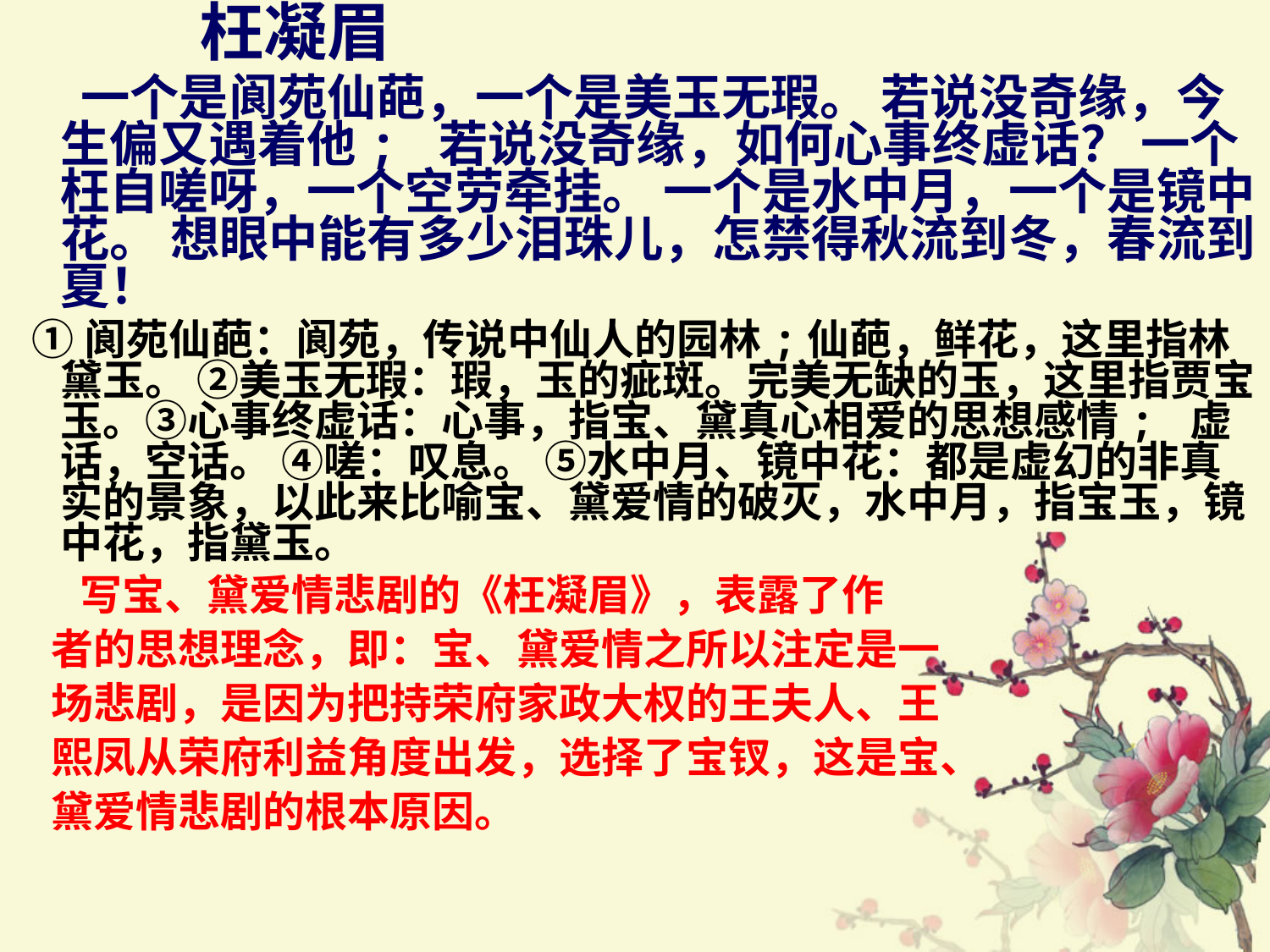

枉凝眉
     一个是阆苑仙葩，一个是美玉无瑕。 若说没奇缘，今生偏又遇着他; 若说没奇缘，如何心事终虚话？ 一个枉自嗟呀，一个空劳牵挂。 一个是水中月，一个是镜中花。 想眼中能有多少泪珠儿，怎禁得秋流到冬，春流到夏！
  ①阆苑仙葩：阆苑，传说中仙人的园林;仙葩，鲜花，这里指林黛玉。 ②美玉无瑕：瑕，玉的疵斑。完美无缺的玉，这里指贾宝玉。③心事终虚话：心事，指宝、黛真心相爱的思想感情; 虚话，空话。 ④嗟：叹息。 ⑤水中月、镜中花：都是虚幻的非真实的景象，以此来比喻宝、黛爱情的破灭，水中月，指宝玉，镜中花，指黛玉。
      写宝、黛爱情悲剧的《枉凝眉》，表露了作
   者的思想理念，即：宝、黛爱情之所以注定是一
   场悲剧，是因为把持荣府家政大权的王夫人、王
   熙凤从荣府利益角度出发，选择了宝钗，这是宝、
   黛爱情悲剧的根本原因。